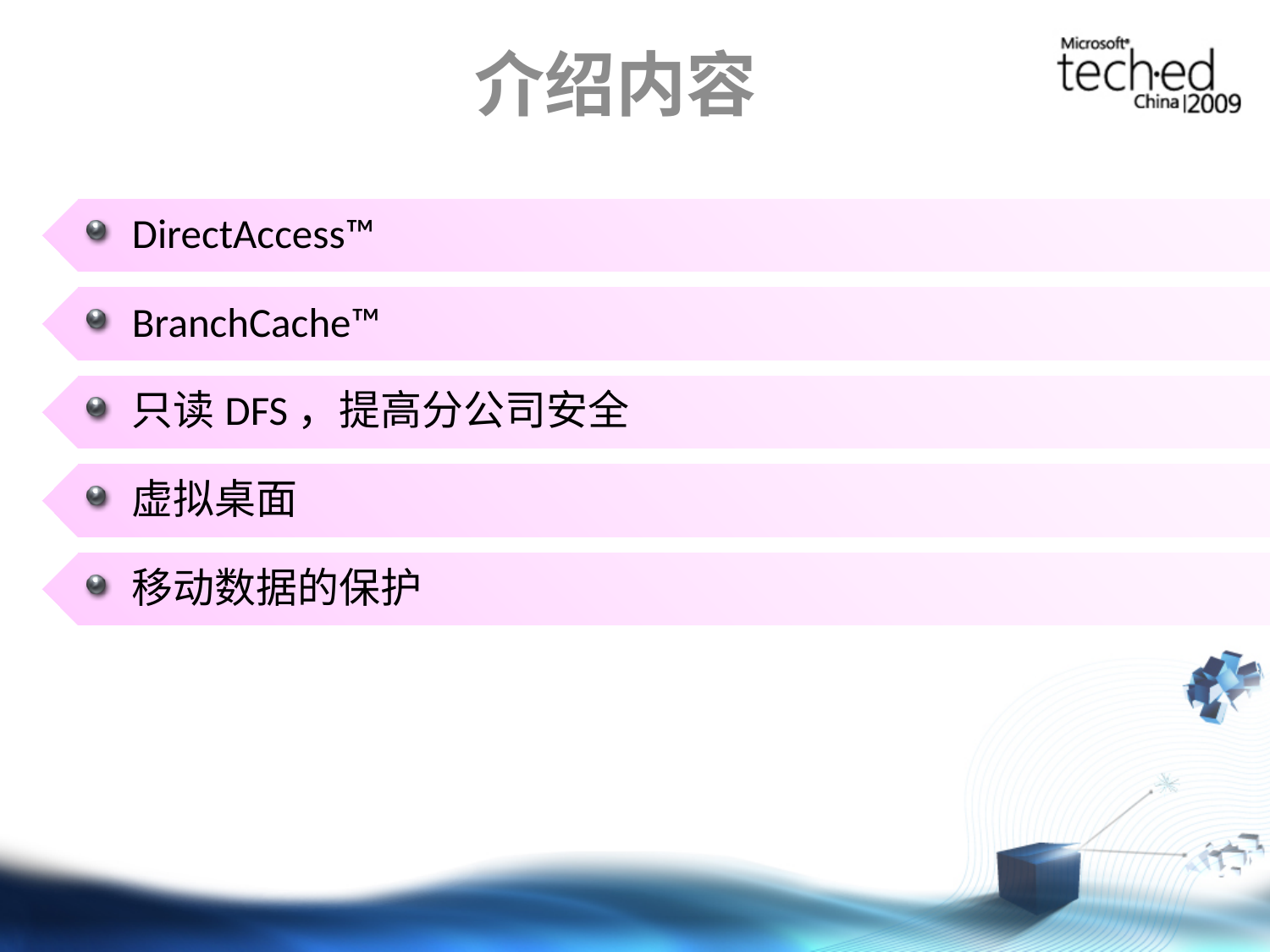

# 介绍内容
DirectAccess™
BranchCache™
只读DFS，提高分公司安全
虚拟桌面
移动数据的保护